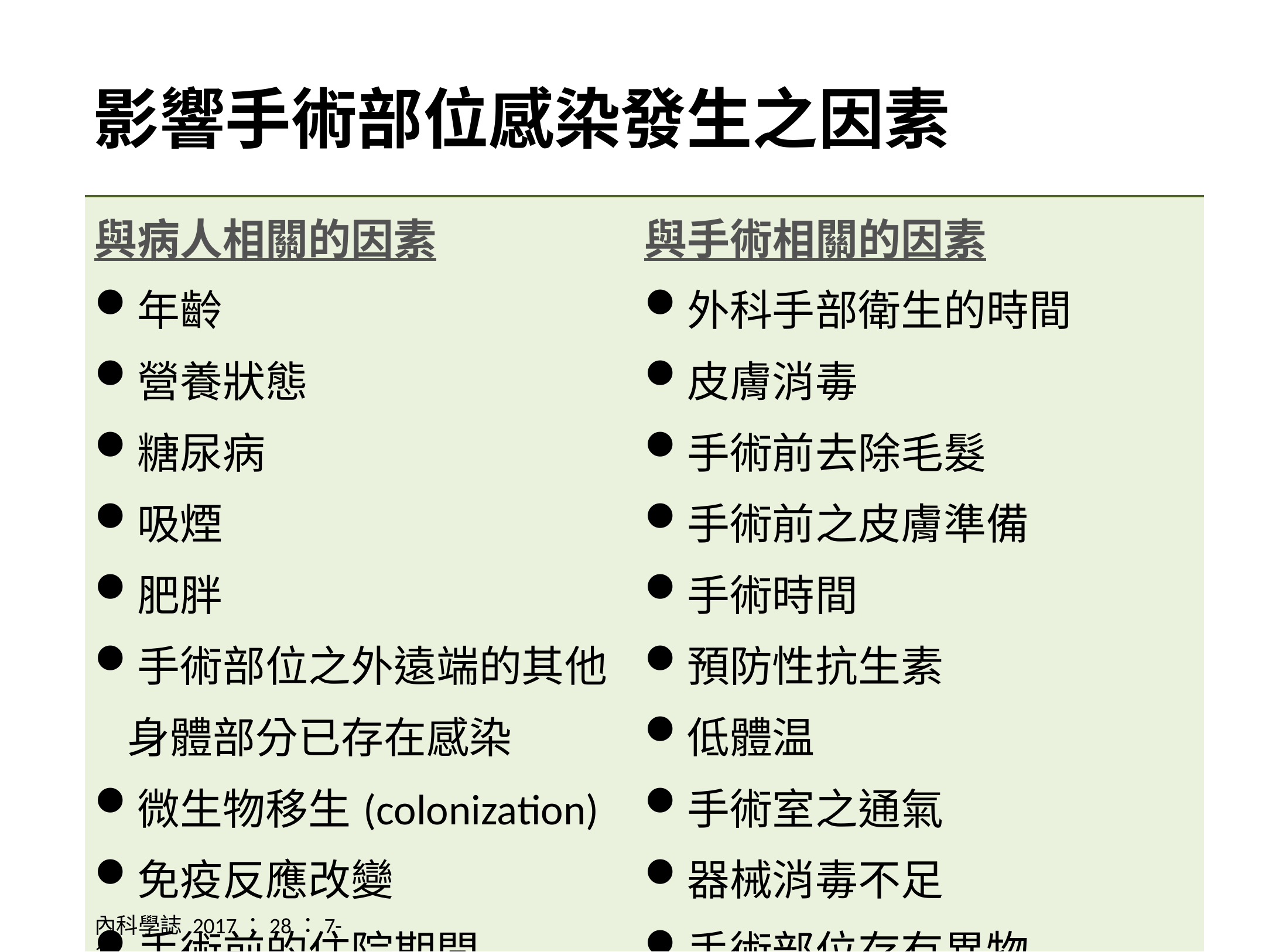

# 影響手術部位感染發生之因素
| 與病人相關的因素 年齡 營養狀態 糖尿病 吸煙 肥胖 手術部位之外遠端的其他身體部分已存在感染 微生物移生(colonization) 免疫反應改變 手術前的住院期間 | 與手術相關的因素 外科手部衛生的時間 皮膚消毒 手術前去除毛髮 手術前之皮膚準備 手術時間 預防性抗生素 低體温 手術室之通氣 器械消毒不足 手術部位存有異物 手術引流管 |
| --- | --- |
4
內科學誌 2017：28：7-11